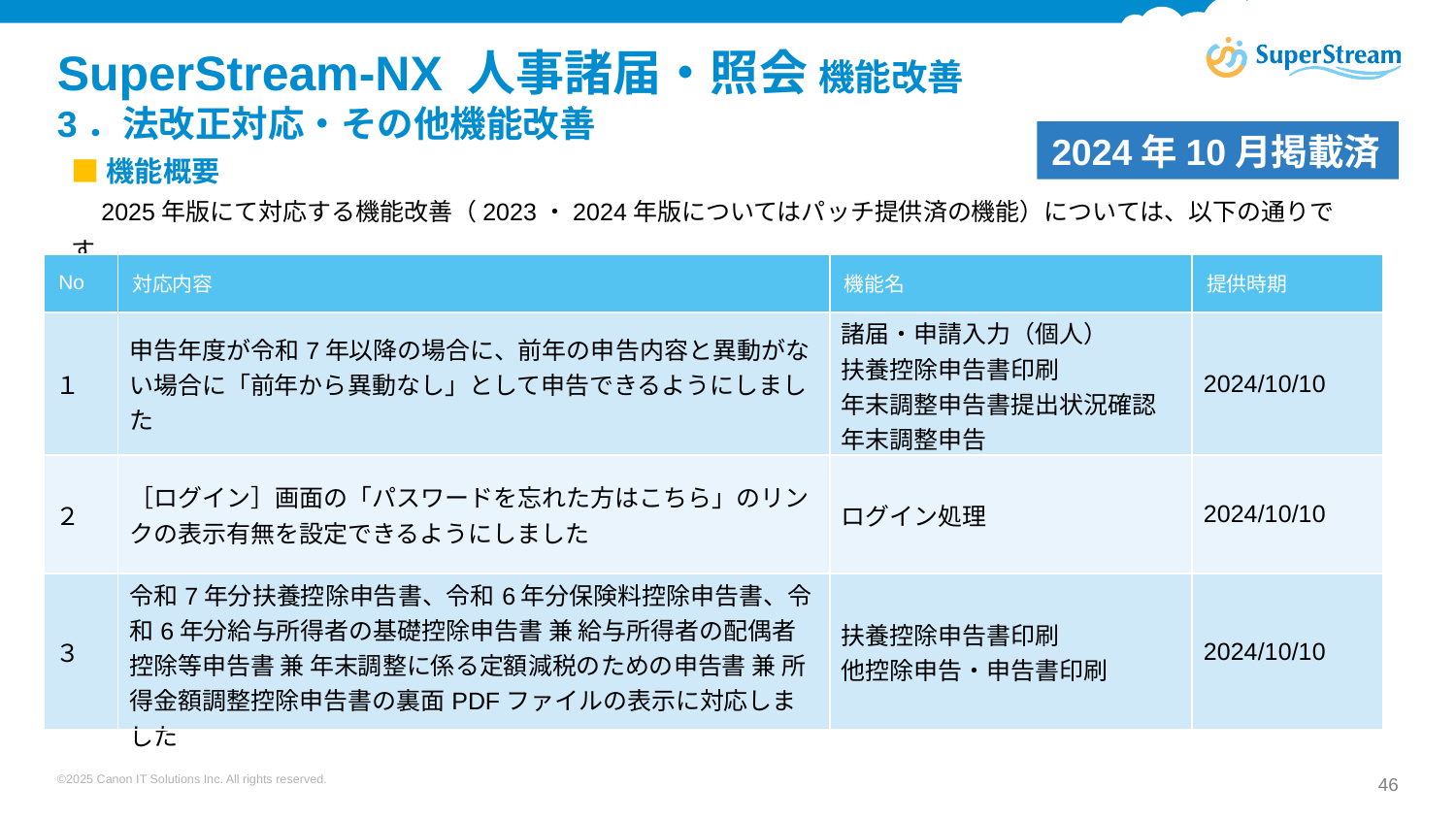

# SuperStream-NX 人事諸届・照会 機能改善 3．法改正対応・その他機能改善
2024年10月掲載済
■機能概要
　2025年版にて対応する機能改善（2023・2024年版についてはパッチ提供済の機能）については、以下の通りです
| No | 対応内容 | 機能名 | 提供時期 |
| --- | --- | --- | --- |
| １ | 申告年度が令和7年以降の場合に、前年の申告内容と異動がない場合に「前年から異動なし」として申告できるようにしました | 諸届・申請入力（個人） 扶養控除申告書印刷 年末調整申告書提出状況確認 年末調整申告 | 2024/10/10 |
| ２ | ［ログイン］画面の「パスワードを忘れた方はこちら」のリンクの表示有無を設定できるようにしました | ログイン処理 | 2024/10/10 |
| ３ | 令和7年分扶養控除申告書、令和6年分保険料控除申告書、令和6年分給与所得者の基礎控除申告書 兼 給与所得者の配偶者控除等申告書 兼 年末調整に係る定額減税のための申告書 兼 所得金額調整控除申告書の裏面PDFファイルの表示に対応しました | 扶養控除申告書印刷 他控除申告・申告書印刷 | 2024/10/10 |
©2025 Canon IT Solutions Inc. All rights reserved.
46